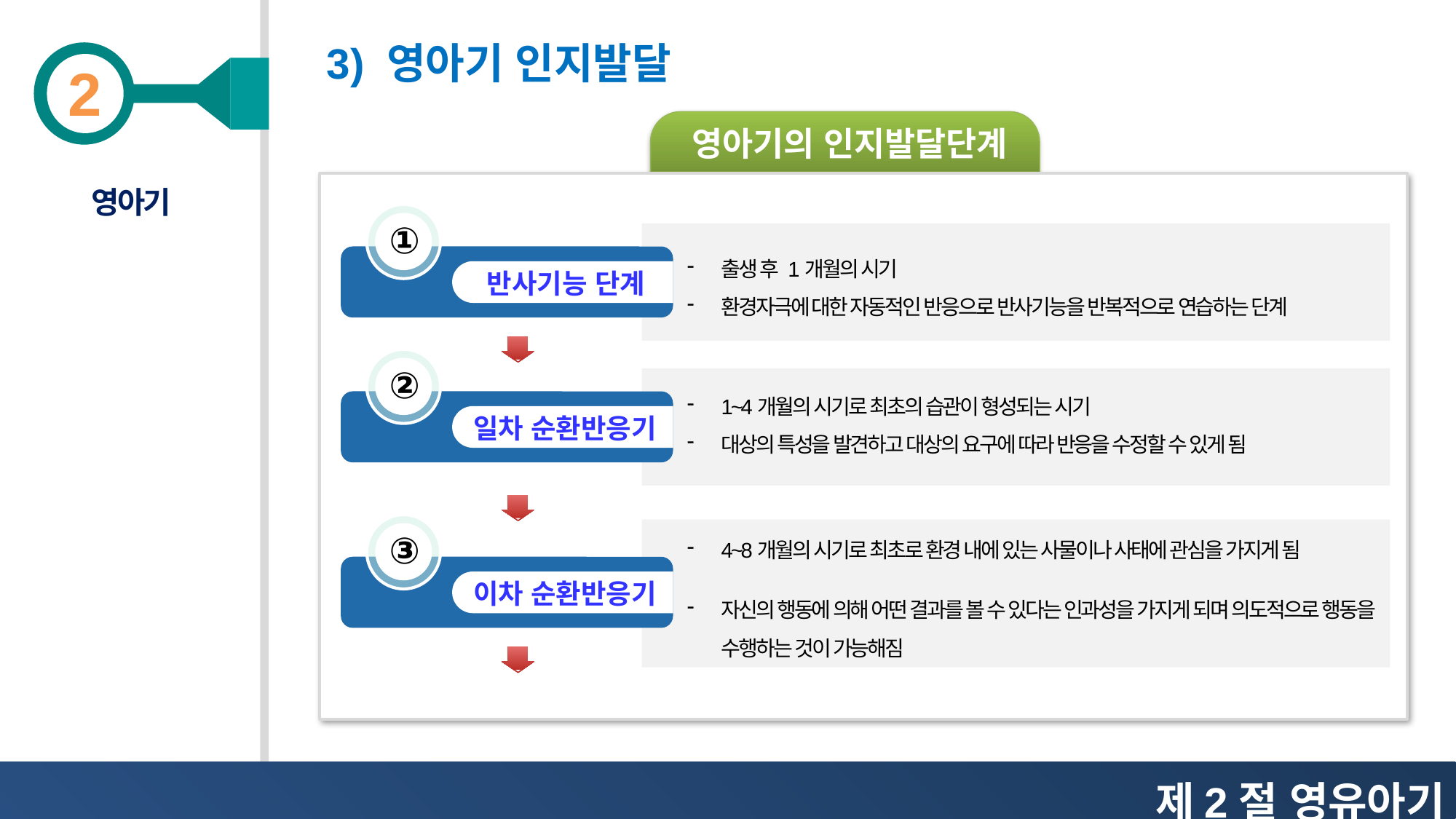

3) 영아기 인지발달

영아기의 인지발달단계
영아기

①

출생 후 1개월의 시기
환경자극에 대한 자동적인 반응으로 반사기능을 반복적으로 연습하는 단계
반사기능 단계

②

1~4개월의 시기로 최초의 습관이 형성되는 시기
대상의 특성을 발견하고 대상의 요구에 따라 반응을 수정할 수 있게 됨
일차 순환반응기

4~8개월의 시기로 최초로 환경 내에 있는 사물이나 사태에 관심을 가지게 됨

자신의 행동에 의해 어떤 결과를 볼 수 있다는 인과성을 가지게 되며 의도적으로 행동을 수행하는 것이 가능해짐

③
이차 순환반응기

제2절 영유아기